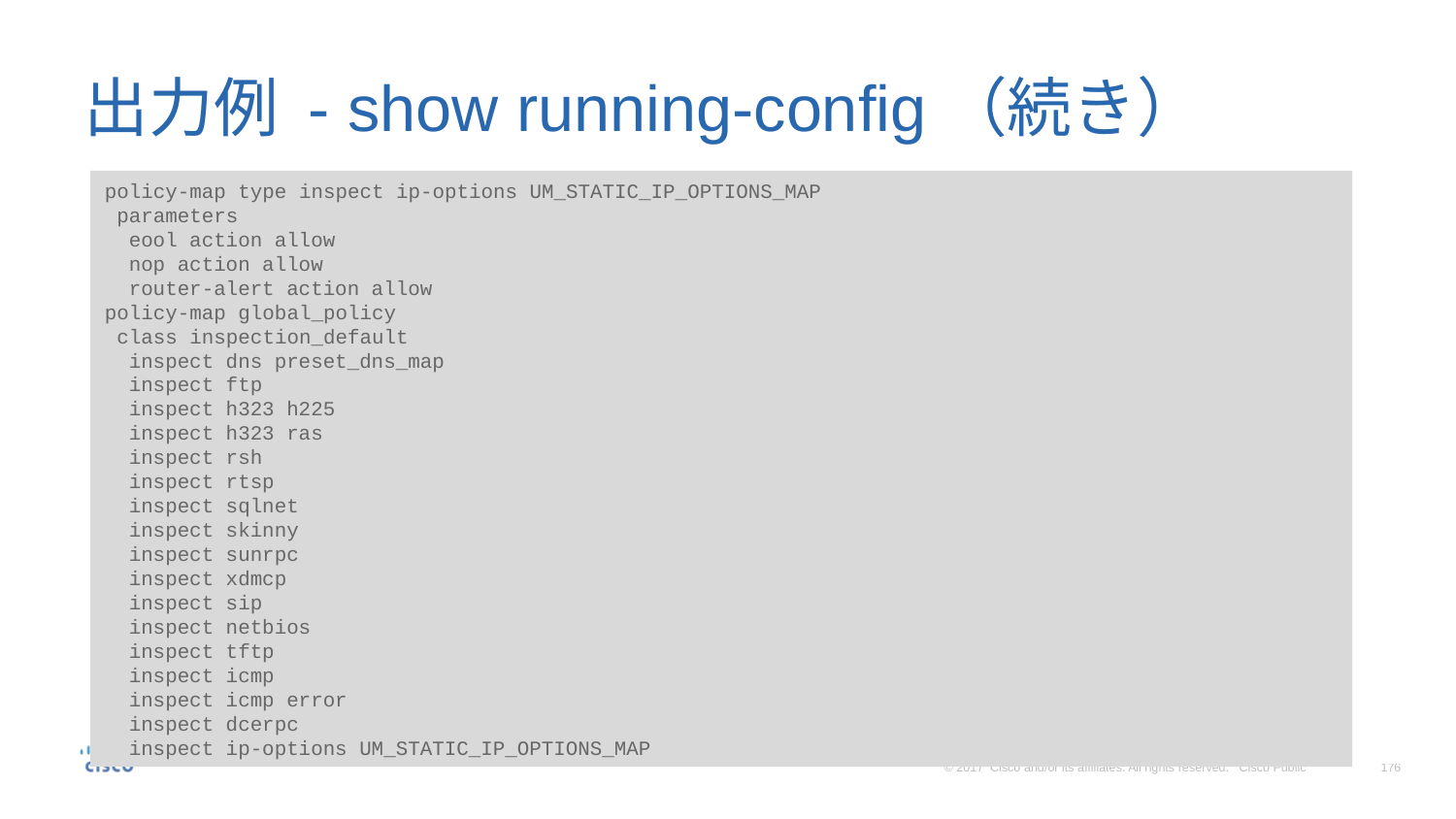

# 出力例 - show running-config（続き）
policy-map type inspect ip-options UM_STATIC_IP_OPTIONS_MAP
 parameters
  eool action allow
  nop action allow
  router-alert action allow
policy-map global_policy
 class inspection_default
  inspect dns preset_dns_map
  inspect ftp
  inspect h323 h225
  inspect h323 ras
  inspect rsh
  inspect rtsp
  inspect sqlnet
  inspect skinny
  inspect sunrpc
  inspect xdmcp
  inspect sip
  inspect netbios
  inspect tftp
  inspect icmp
  inspect icmp error
  inspect dcerpc
  inspect ip-options UM_STATIC_IP_OPTIONS_MAP